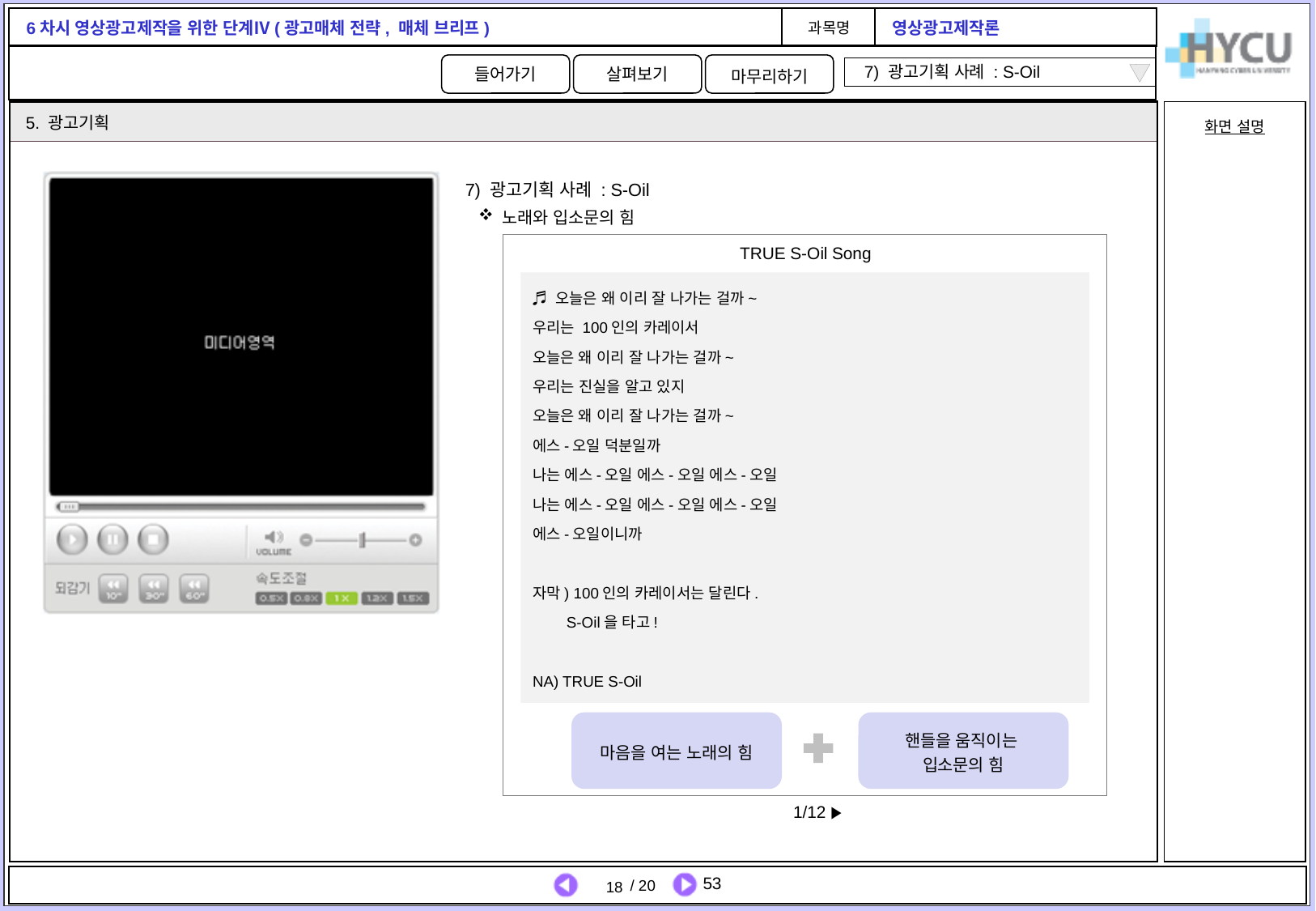

7) 광고기획 사례 : S-Oil
5. 광고기획
7) 광고기획 사례 : S-Oil
노래와 입소문의 힘

TRUE S-Oil Song
♬ 오늘은 왜 이리 잘 나가는 걸까~
우리는 100인의 카레이서
오늘은 왜 이리 잘 나가는 걸까~
우리는 진실을 알고 있지
오늘은 왜 이리 잘 나가는 걸까~
에스-오일 덕분일까
나는 에스-오일 에스-오일 에스-오일
나는 에스-오일 에스-오일 에스-오일
에스-오일이니까

자막) 100인의 카레이서는 달린다.
        S-Oil을 타고!

NA) TRUE S-Oil
마음을 여는 노래의 힘
핸들을 움직이는
입소문의 힘

◀ 1/12 ▶
18